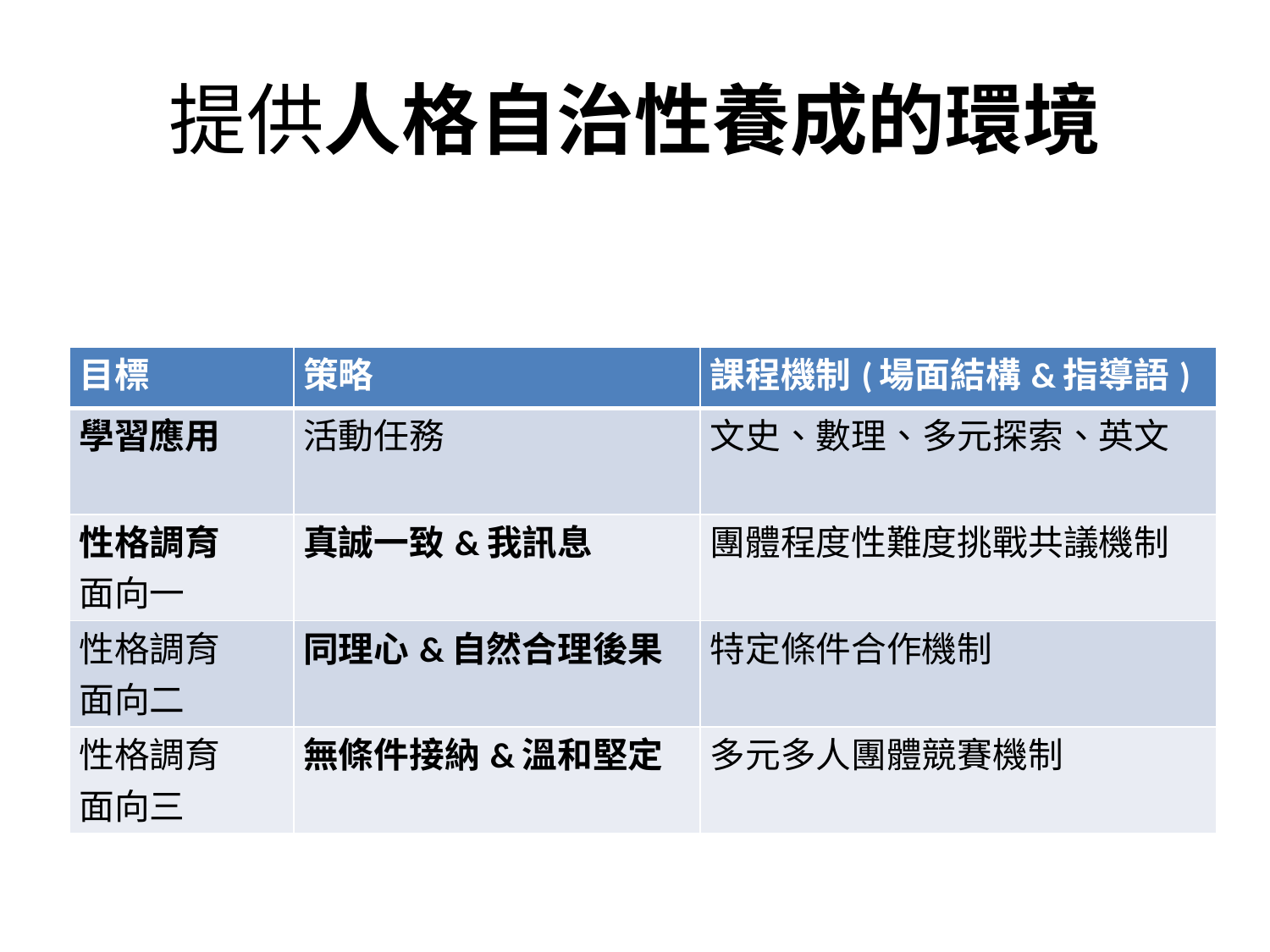

# 提供人格自治性養成的環境
| 目標 | 策略 | 課程機制(場面結構&指導語) |
| --- | --- | --- |
| 學習應用 | 活動任務 | 文史、數理、多元探索、英文 |
| 性格調育 面向一 | 真誠一致&我訊息 | 團體程度性難度挑戰共議機制 |
| 性格調育 面向二 | 同理心&自然合理後果 | 特定條件合作機制 |
| 性格調育 面向三 | 無條件接納&溫和堅定 | 多元多人團體競賽機制 |